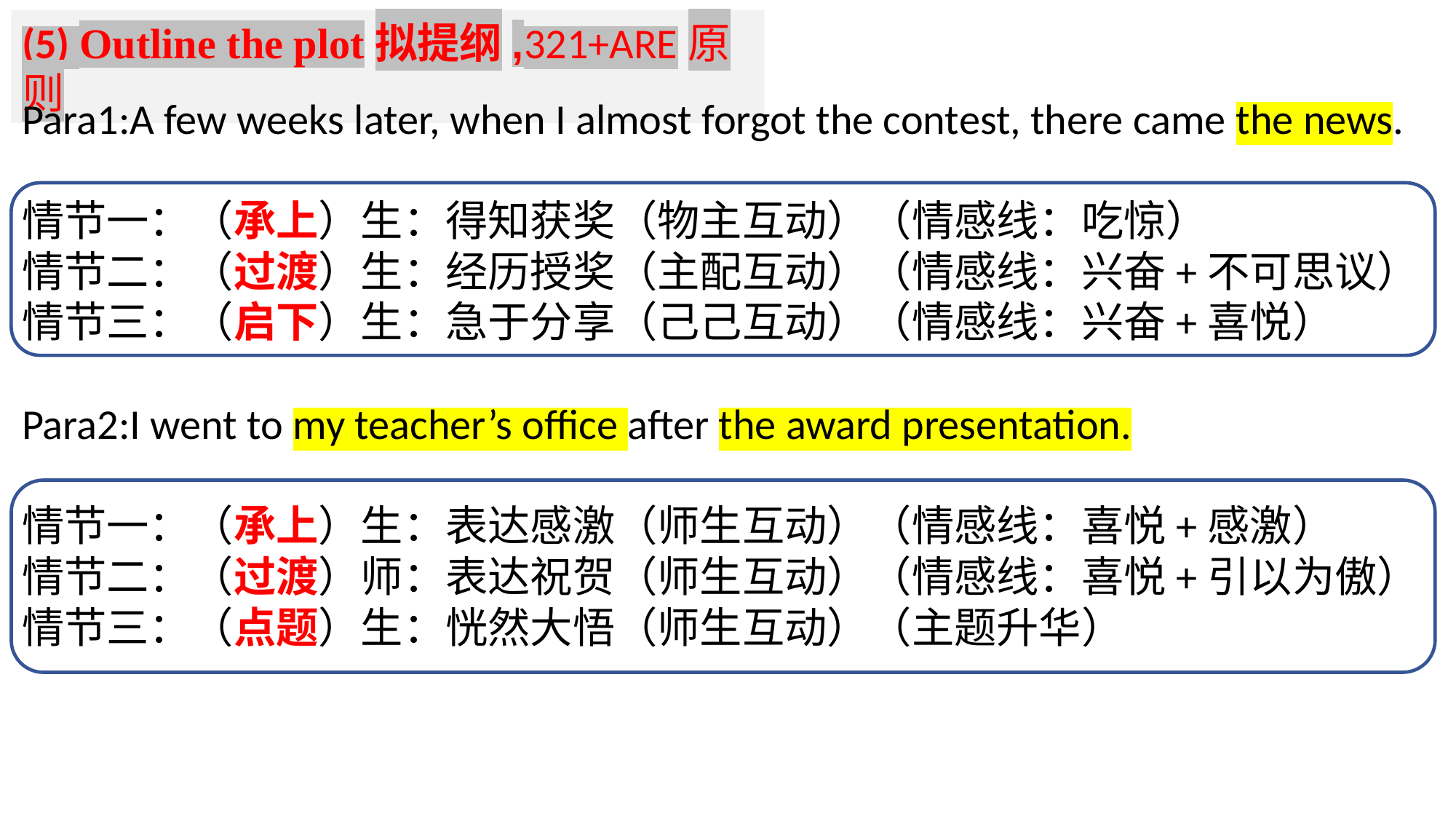

(5) Outline the plot拟提纲,321+ARE原则
Para1:A few weeks later, when I almost forgot the contest, there came the news.
情节一：（承上）生：得知获奖（物主互动）（情感线：吃惊）
情节二：（过渡）生：经历授奖（主配互动）（情感线：兴奋+不可思议）
情节三：（启下）生：急于分享（己己互动）（情感线：兴奋+喜悦）

Para2:I went to my teacher’s office after the award presentation.

情节一：（承上）生：表达感激（师生互动）（情感线：喜悦+感激）
情节二：（过渡）师：表达祝贺（师生互动）（情感线：喜悦+引以为傲）
情节三：（点题）生：恍然大悟（师生互动）（主题升华）